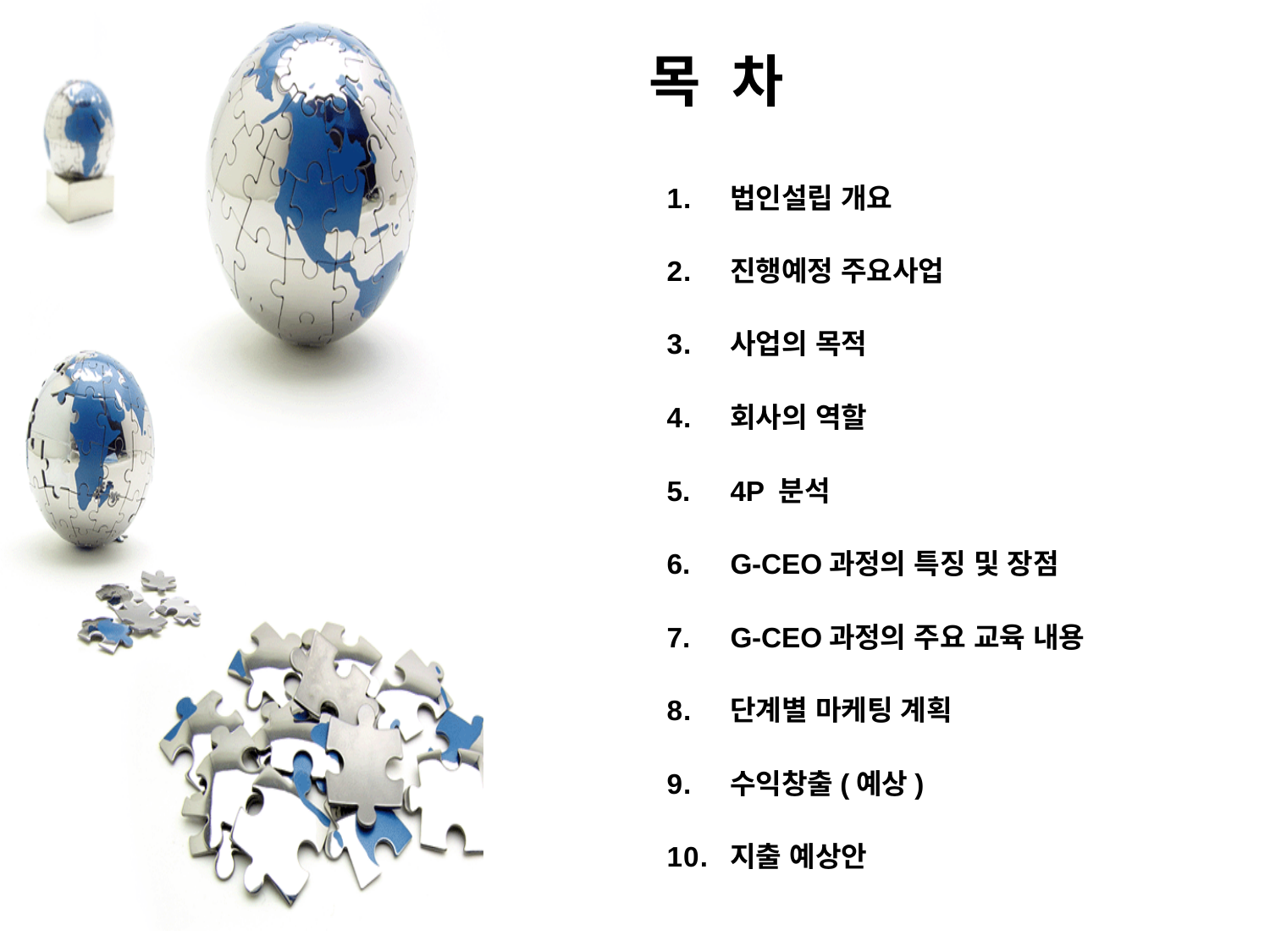

목  차
법인설립 개요
진행예정 주요사업
사업의 목적
회사의 역할
4P 분석
G-CEO과정의 특징 및 장점
G-CEO과정의 주요 교육 내용
단계별 마케팅 계획
수익창출(예상)
지출 예상안